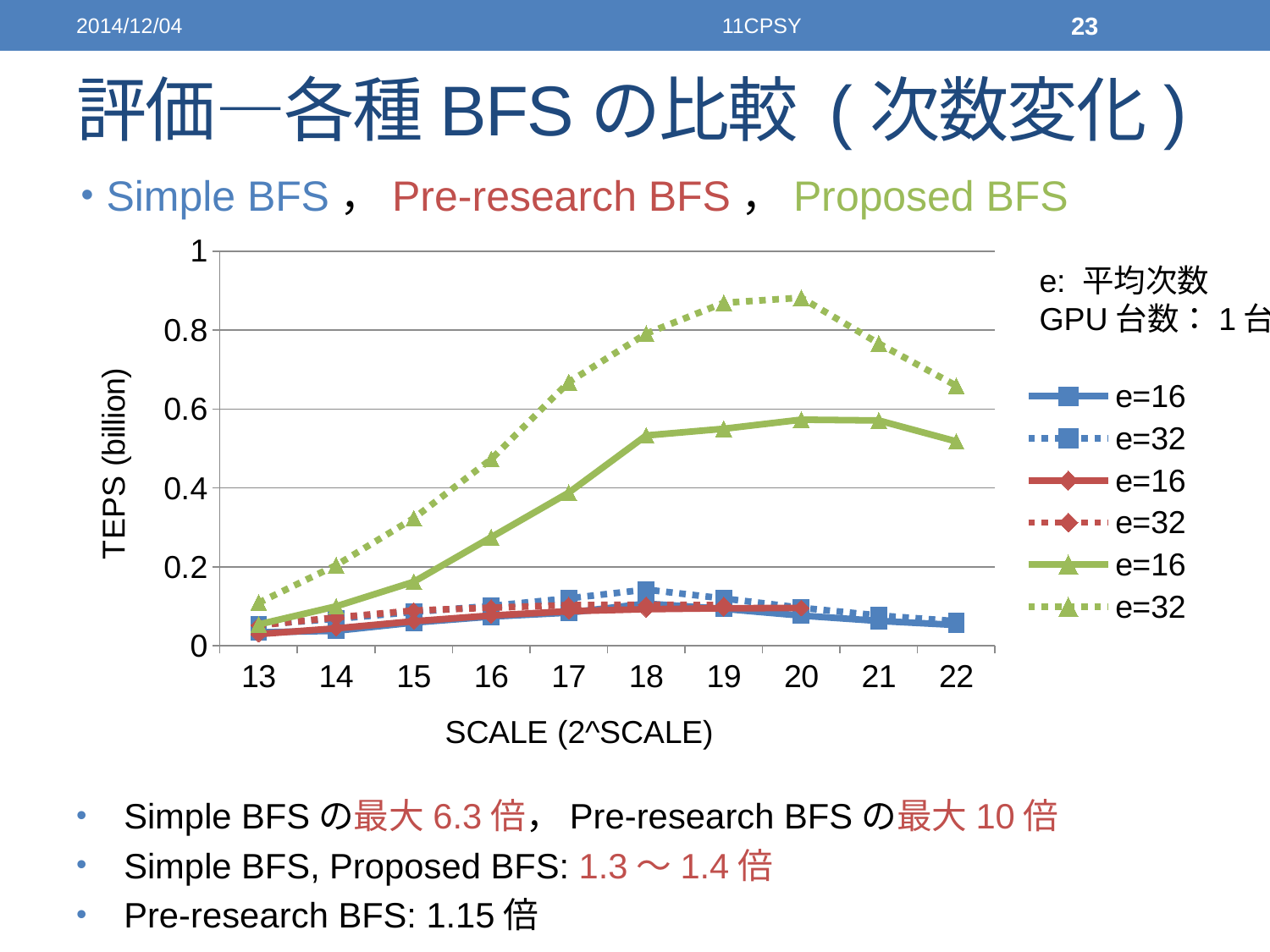

2014/12/04
11CPSY
23
# 評価―各種BFSの比較 (次数変化)
Simple BFS，Pre-research BFS，Proposed BFS

### Chart

| Category | e=16 | e=32 | e=16 | e=32 | e=16 | e=32 |
|---|---|---|---|---|---|---|
| 13.0 | 0.0340062475738725 | 0.0537249995596893 | 0.0296 | 0.0519 | 0.0541 | 0.109 |
| 14.0 | 0.0380544728596804 | 0.068209846360346 | 0.0441 | 0.0717 | 0.0999 | 0.204 |
| 15.0 | 0.058776095093402 | 0.0856473995820587 | 0.0621 | 0.0893 | 0.162 | 0.323 |
| 16.0 | 0.0740514861559371 | 0.100920170747298 | 0.0767 | 0.0966 | 0.275 | 0.473 |
| 17.0 | 0.0838405357982646 | 0.120258733106258 | 0.0876 | 0.103 | 0.388 | 0.668 |
| 18.0 | 0.106788712841284 | 0.142373708902226 | 0.0928 | 0.104 | 0.533 | 0.791 |
| 19.0 | 0.0936653337496215 | 0.119845438095261 | 0.0951 | 0.103 | 0.55 | 0.869 |
| 20.0 | 0.0765847873542841 | 0.0963425250670369 | 0.0958 | None | 0.573 | 0.882 |
| 21.0 | 0.0630114628168534 | 0.0768538577901999 | None | None | 0.571 | 0.766 |
| 22.0 | 0.052656310195205 | 0.0623787101958465 | None | None | 0.518 | 0.659 |
e: 平均次数
GPU台数：1台
Simple BFSの最大6.3倍，Pre-research BFSの最大10倍
Simple BFS, Proposed BFS: 1.3〜1.4倍
Pre-research BFS: 1.15倍